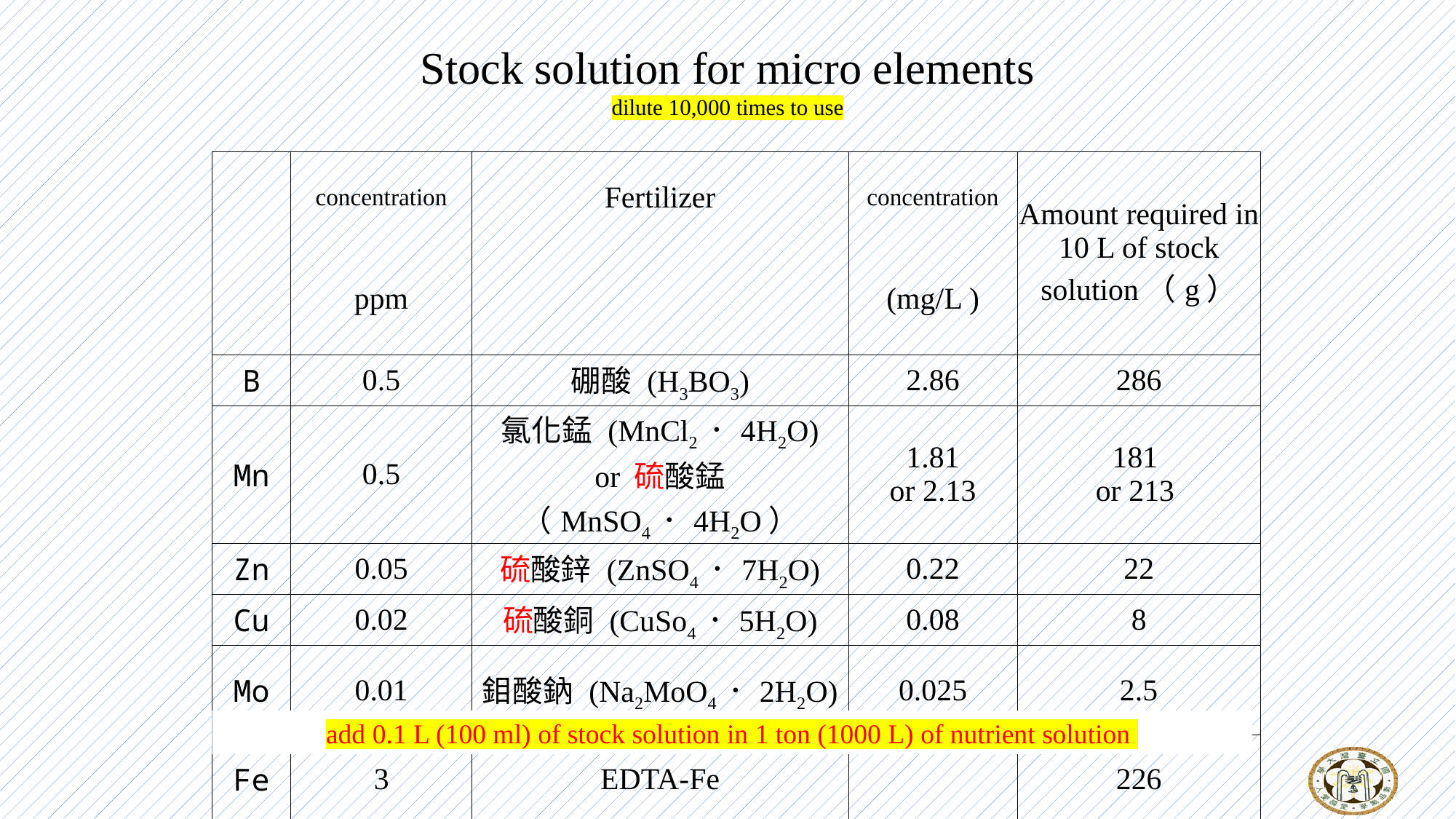

# Stock solution for micro elements dilute 10,000 times to use
|  | concentration | Fertilizer | concentration | Amount required in 10 L of stock solution（g） |
| --- | --- | --- | --- | --- |
|  | ppm |  | (mg/L ) |  |
| B | 0.5 | 硼酸 (H3BO3) | 2.86 | 286 |
| Mn | 0.5 | 氯化錳 (MnCl2．4H2O) or 硫酸錳（MnSO4．4H2O） | 1.81 or 2.13 | 181 or 213 |
| Zn | 0.05 | 硫酸鋅 (ZnSO4．7H2O) | 0.22 | 22 |
| Cu | 0.02 | 硫酸銅 (CuSo4．5H2O) | 0.08 | 8 |
| Mo | 0.01 | 鉬酸鈉 (Na2MoO4．2H2O) | 0.025 | 2.5 |
| Fe | 3 | EDTA-Fe |  | 226 |
add 0.1 L (100 ml) of stock solution in 1 ton (1000 L) of nutrient solution